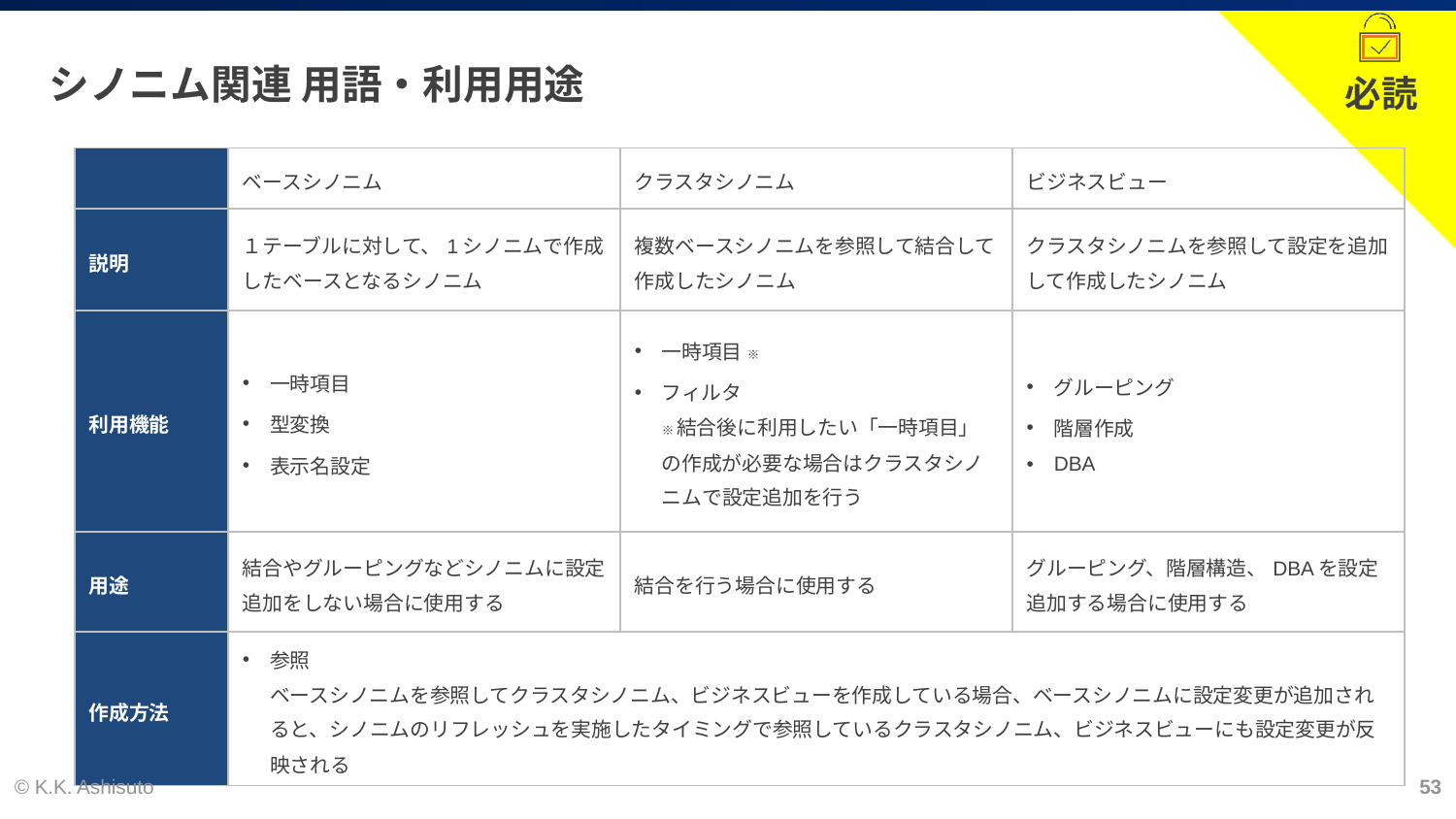

# シノニム関連 用語・利用用途
|  | ベースシノニム | クラスタシノニム | ビジネスビュー |
| --- | --- | --- | --- |
| 説明 | １テーブルに対して、1シノニムで作成したベースとなるシノニム | 複数ベースシノニムを参照して結合して作成したシノニム | クラスタシノニムを参照して設定を追加して作成したシノニム |
| 利用機能 | 一時項目 型変換 表示名設定 | 一時項目 ※ フィルタ ※ 結合後に利用したい「一時項目」の作成が必要な場合はクラスタシノニムで設定追加を行う | グルーピング 階層作成 DBA |
| 用途 | 結合やグルーピングなどシノニムに設定追加をしない場合に使用する | 結合を行う場合に使用する | グルーピング、階層構造、DBAを設定追加する場合に使用する |
| 作成方法 | 参照 ベースシノニムを参照してクラスタシノニム、ビジネスビューを作成している場合、ベースシノニムに設定変更が追加されると、シノニムのリフレッシュを実施したタイミングで参照しているクラスタシノニム、ビジネスビューにも設定変更が反映される |  |  |
© K.K. Ashisuto
53